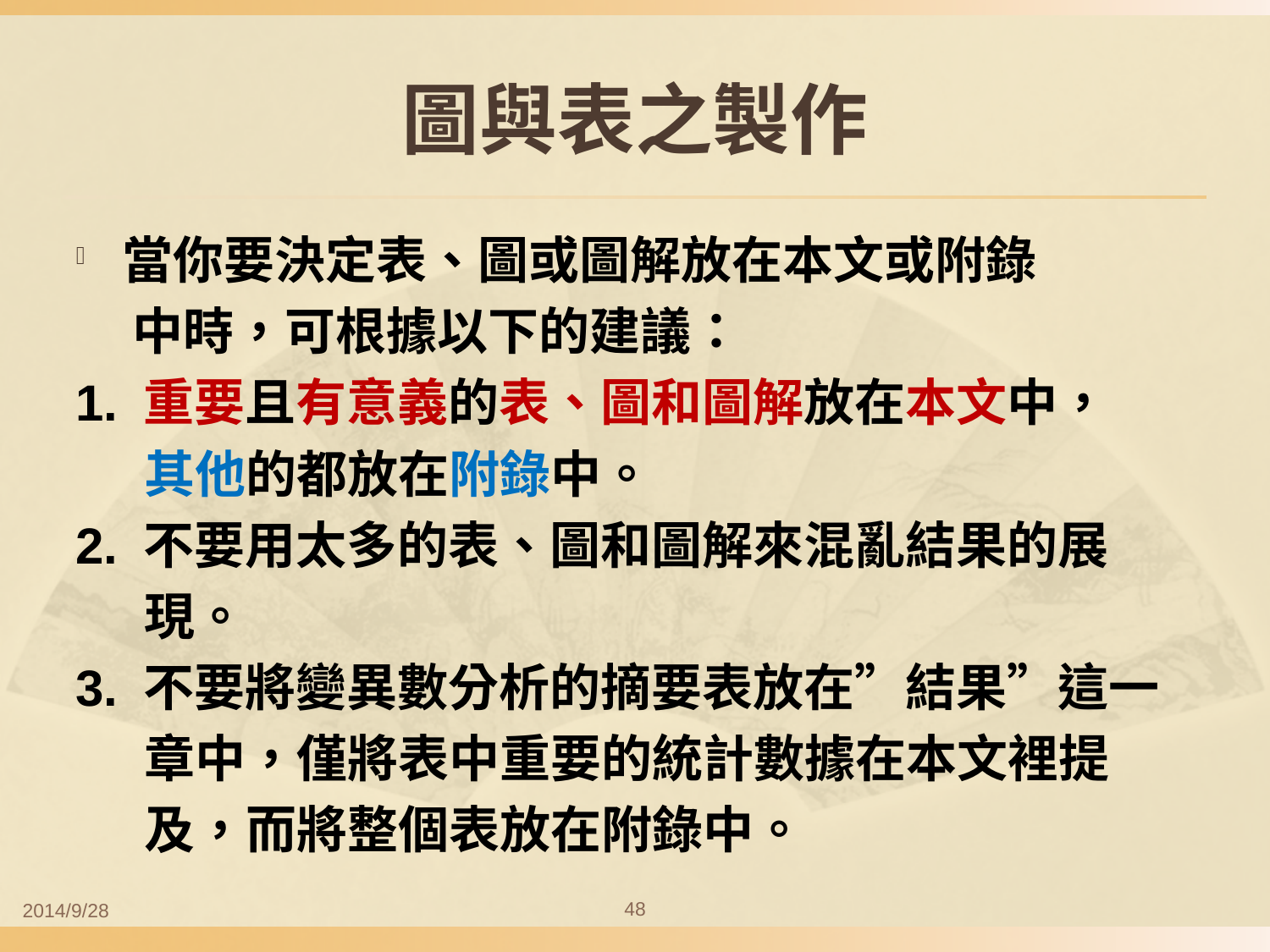

# 圖與表之製作
當你要決定表、圖或圖解放在本文或附錄
    中時，可根據以下的建議：
1. 重要且有意義的表、圖和圖解放在本文中，
     其他的都放在附錄中。
2. 不要用太多的表、圖和圖解來混亂結果的展
     現。
3. 不要將變異數分析的摘要表放在”結果”這一
     章中，僅將表中重要的統計數據在本文裡提
     及，而將整個表放在附錄中。
2014/9/28
48